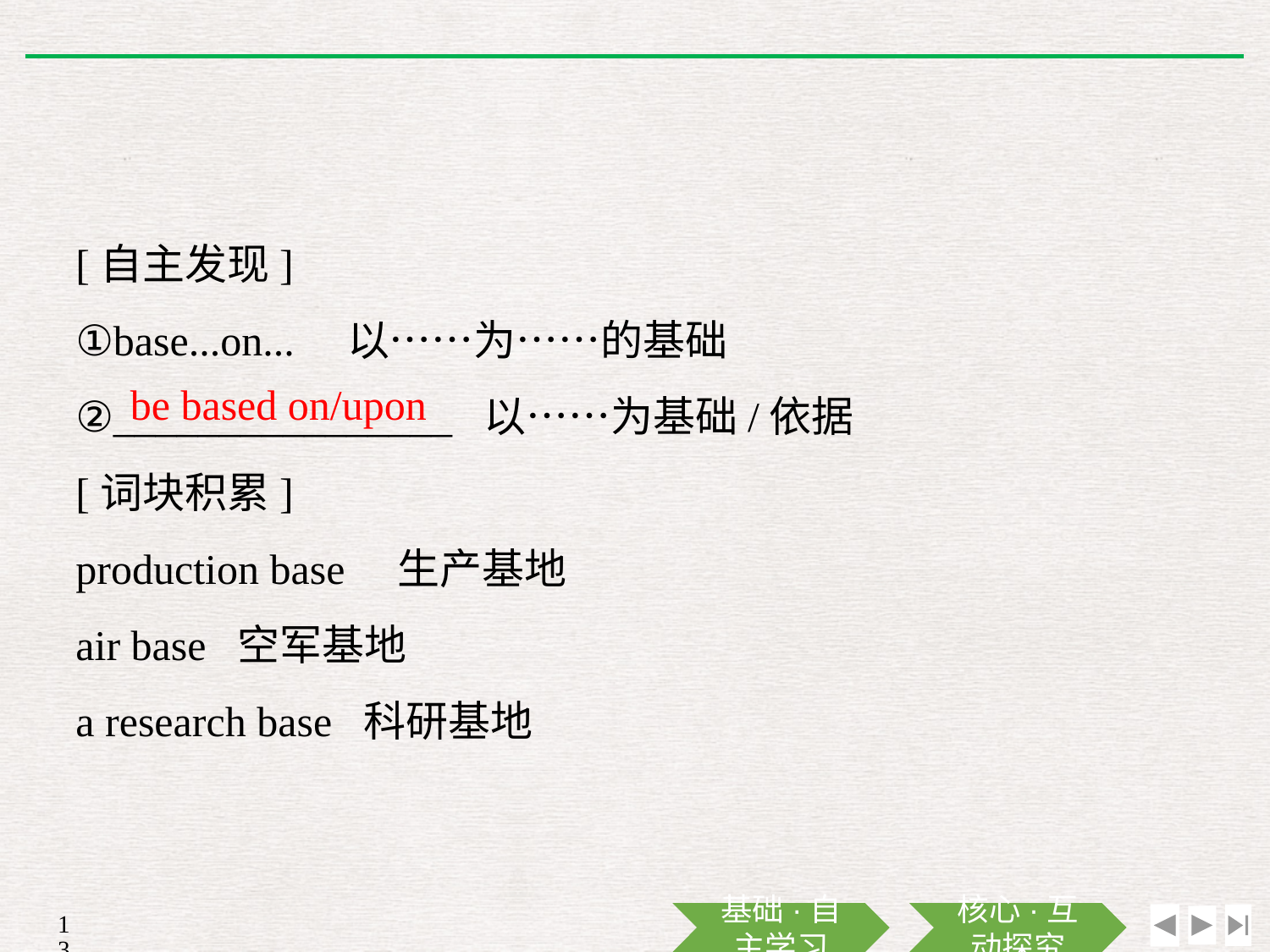

[自主发现]
①base...on...　以……为……的基础
②________________  以……为基础/依据
[词块积累]
production base　生产基地
air base  空军基地
a research base  科研基地
be based on/upon